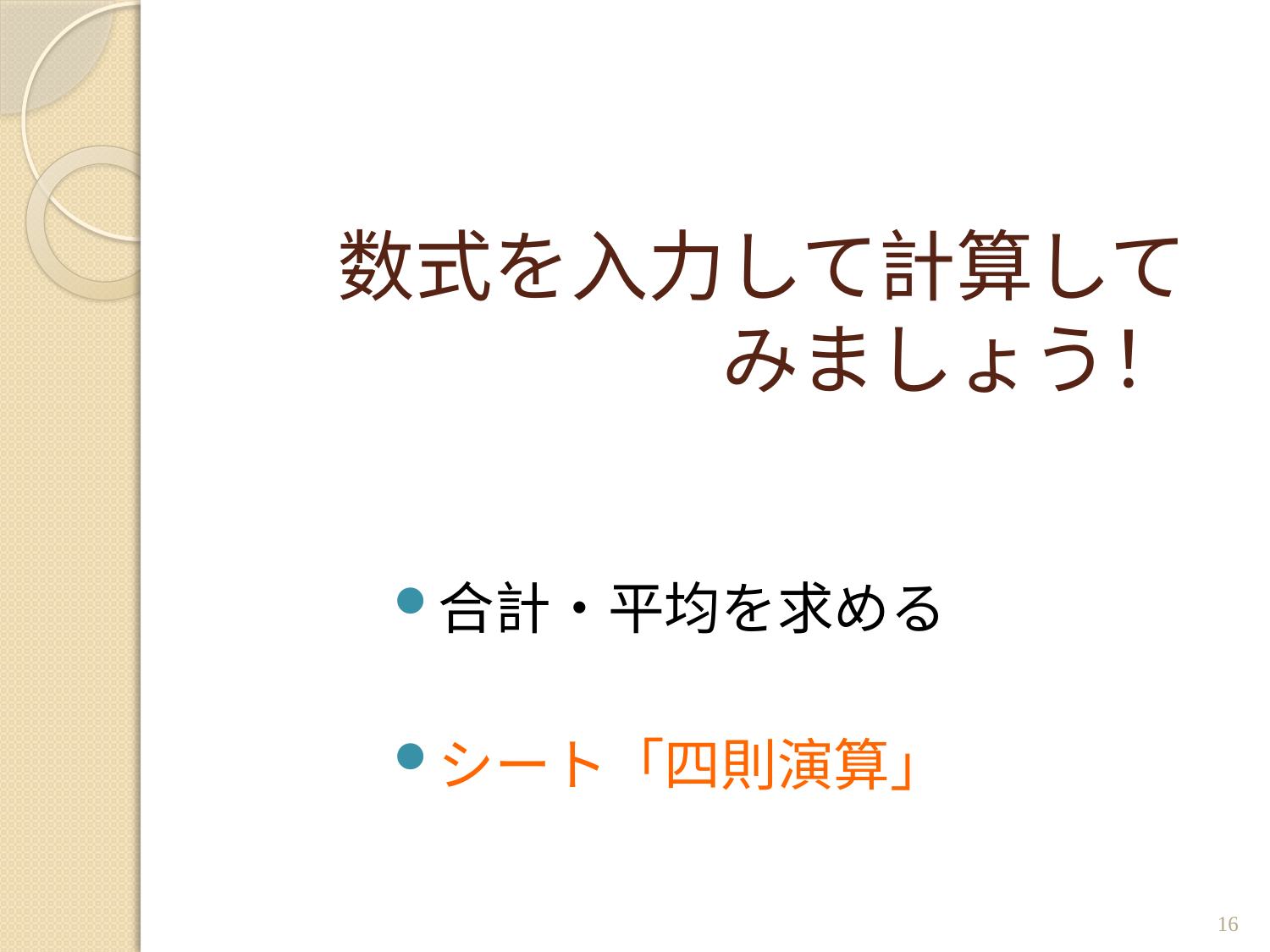

# 数式を入力して計算して みましょう！
合計・平均を求める

シート「四則演算」
16